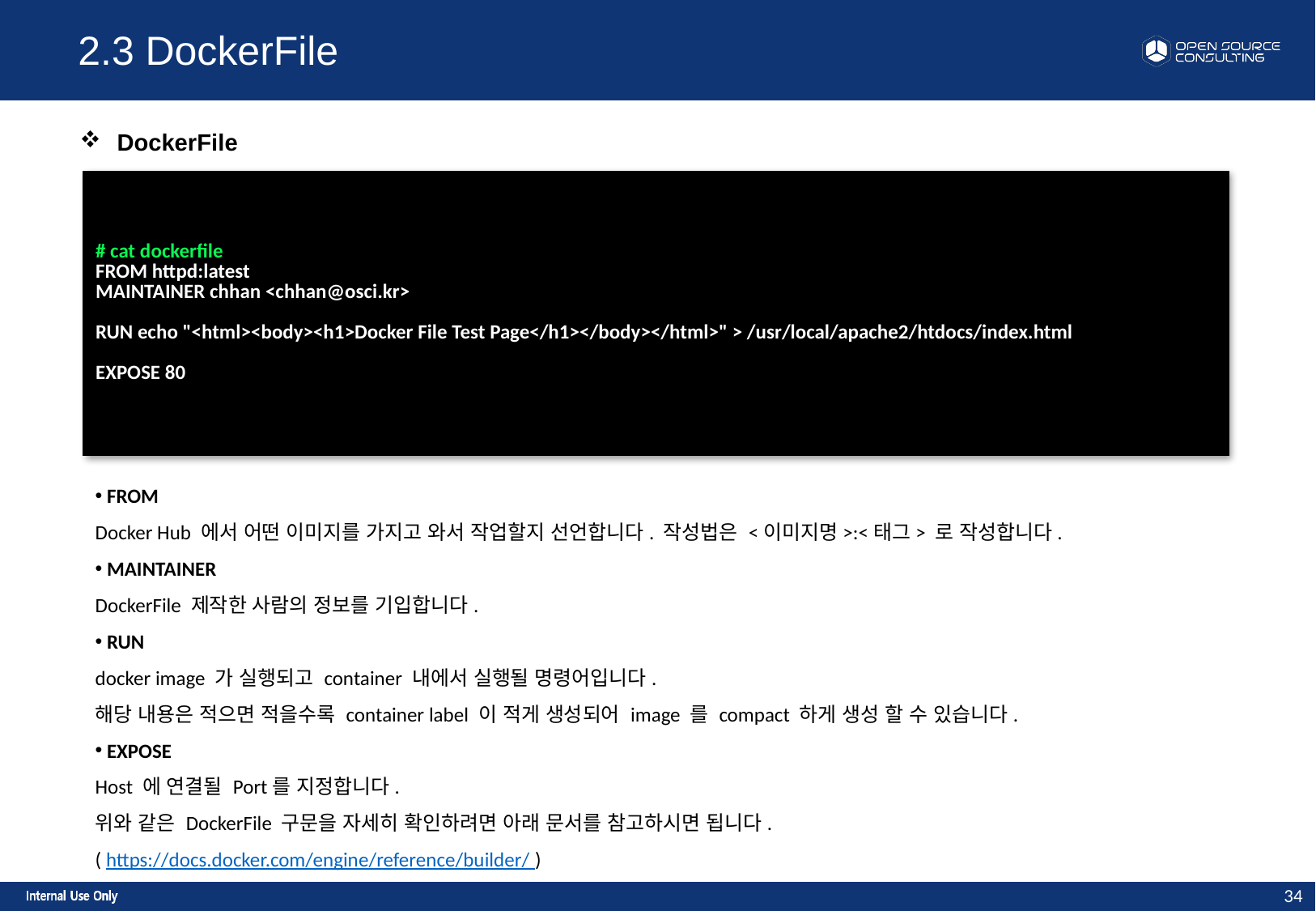

2.3 DockerFile
 DockerFile

| # cat dockerfile FROM httpd:latest MAINTAINER chhan <chhan@osci.kr> RUN echo "<html><body><h1>Docker File Test Page</h1></body></html>" > /usr/local/apache2/htdocs/index.html EXPOSE 80 |
| --- |
 FROM
Docker Hub 에서 어떤 이미지를 가지고 와서 작업할지 선언합니다. 작성법은 <이미지명>:<태그> 로 작성합니다.
 MAINTAINER
DockerFile 제작한 사람의 정보를 기입합니다.
 RUN
docker image 가 실행되고 container 내에서 실행될 명령어입니다.
해당 내용은 적으면 적을수록 container label 이 적게 생성되어 image 를 compact 하게 생성 할 수 있습니다.
 EXPOSE
Host 에 연결될 Port를 지정합니다.
위와 같은 DockerFile 구문을 자세히 확인하려면 아래 문서를 참고하시면 됩니다.
( https://docs.docker.com/engine/reference/builder/ )
34